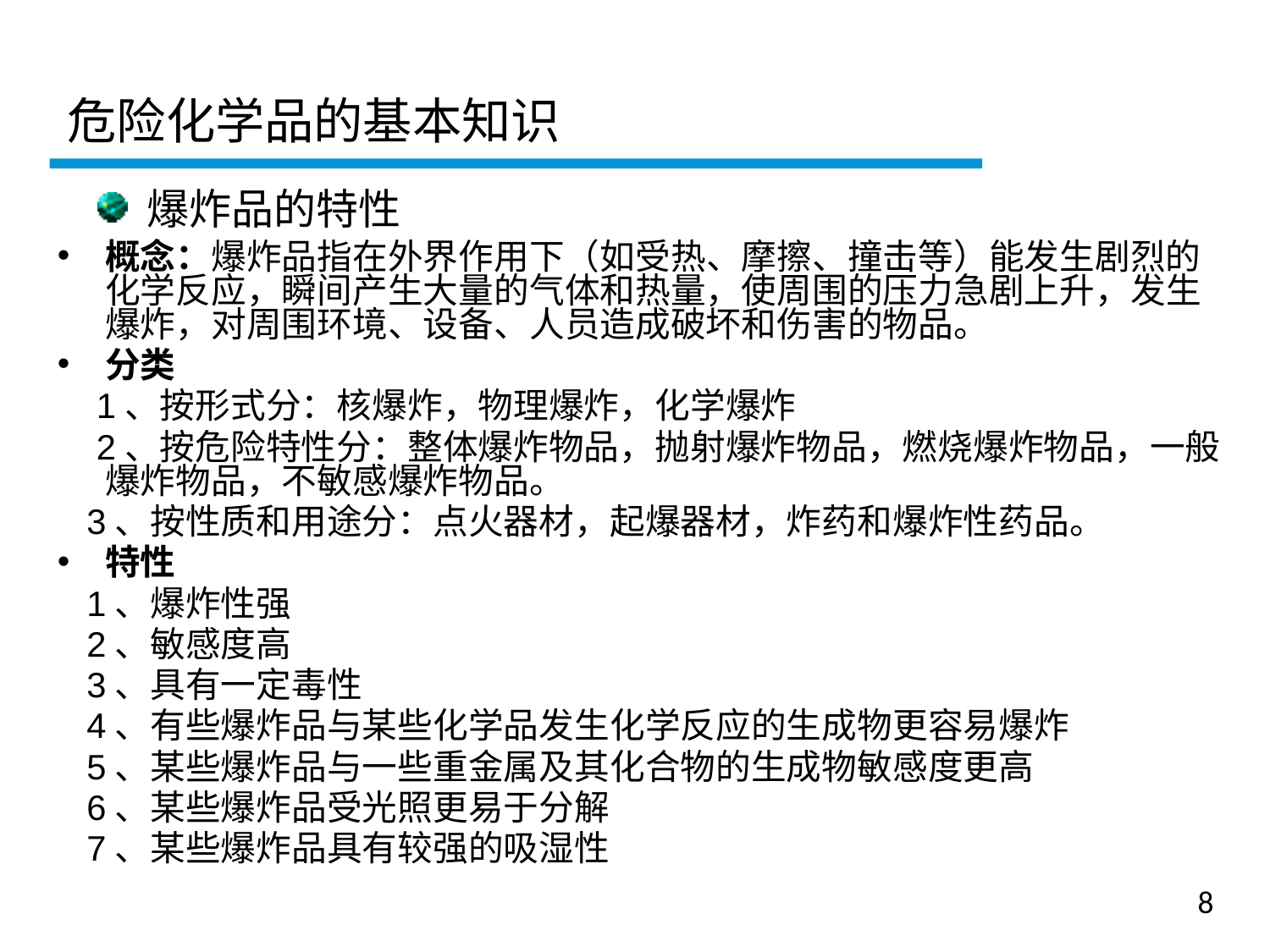

危险化学品的基本知识
 爆炸品的特性
概念：爆炸品指在外界作用下（如受热、摩擦、撞击等）能发生剧烈的化学反应，瞬间产生大量的气体和热量，使周围的压力急剧上升，发生爆炸，对周围环境、设备、人员造成破坏和伤害的物品。
分类
    1、按形式分：核爆炸，物理爆炸，化学爆炸
    2、按危险特性分：整体爆炸物品，抛射爆炸物品，燃烧爆炸物品，一般爆炸物品，不敏感爆炸物品。
   3、按性质和用途分：点火器材，起爆器材，炸药和爆炸性药品。
特性
   1、爆炸性强
   2、敏感度高
   3、具有一定毒性
   4、有些爆炸品与某些化学品发生化学反应的生成物更容易爆炸
   5、某些爆炸品与一些重金属及其化合物的生成物敏感度更高
   6、某些爆炸品受光照更易于分解
   7、某些爆炸品具有较强的吸湿性
一